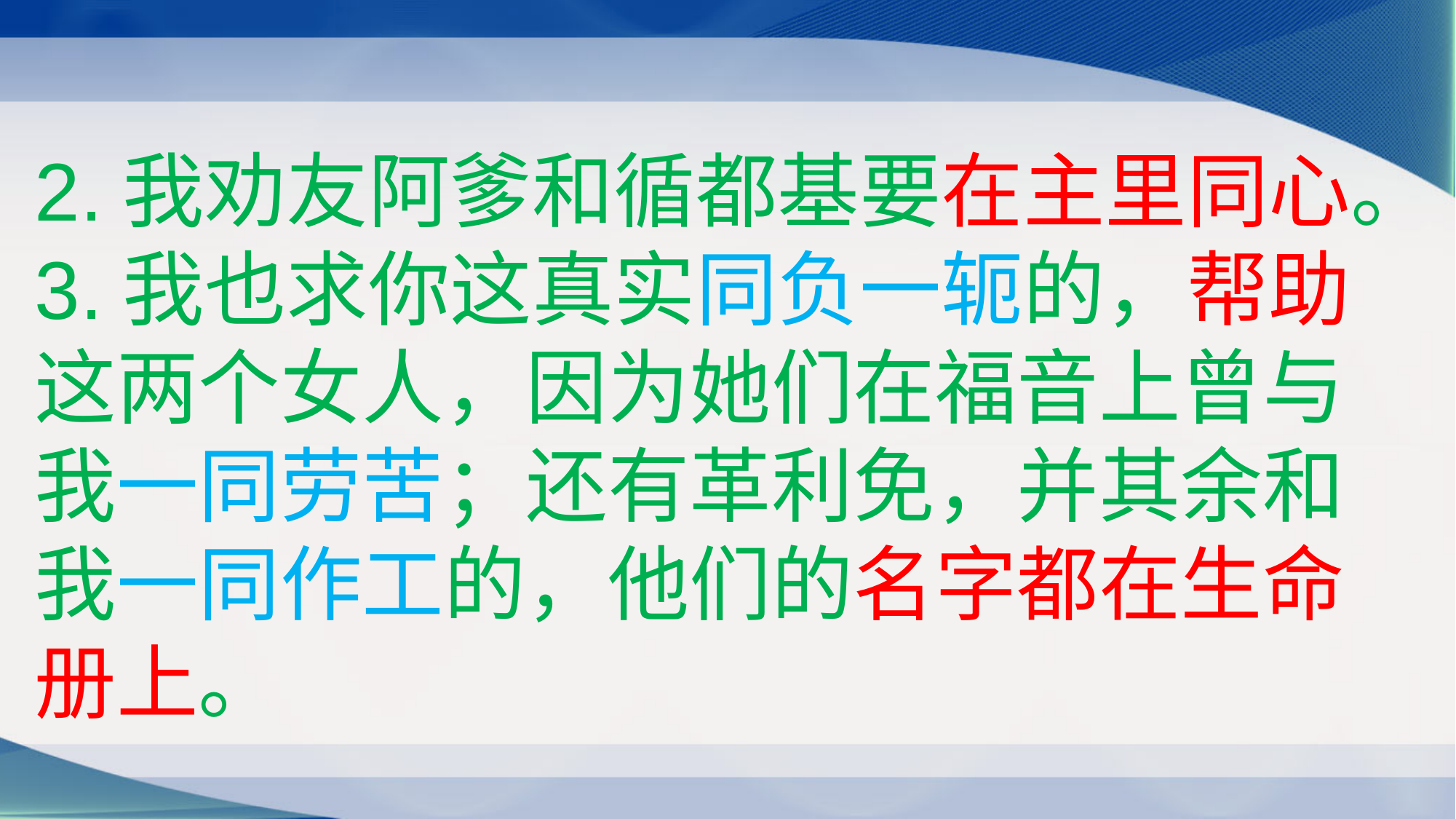

2.我劝友阿爹和循都基要在主里同心。
3.我也求你这真实同负一轭的，帮助这两个女人，因为她们在福音上曾与我一同劳苦；还有革利免，并其余和我一同作工的，他们的名字都在生命册上。